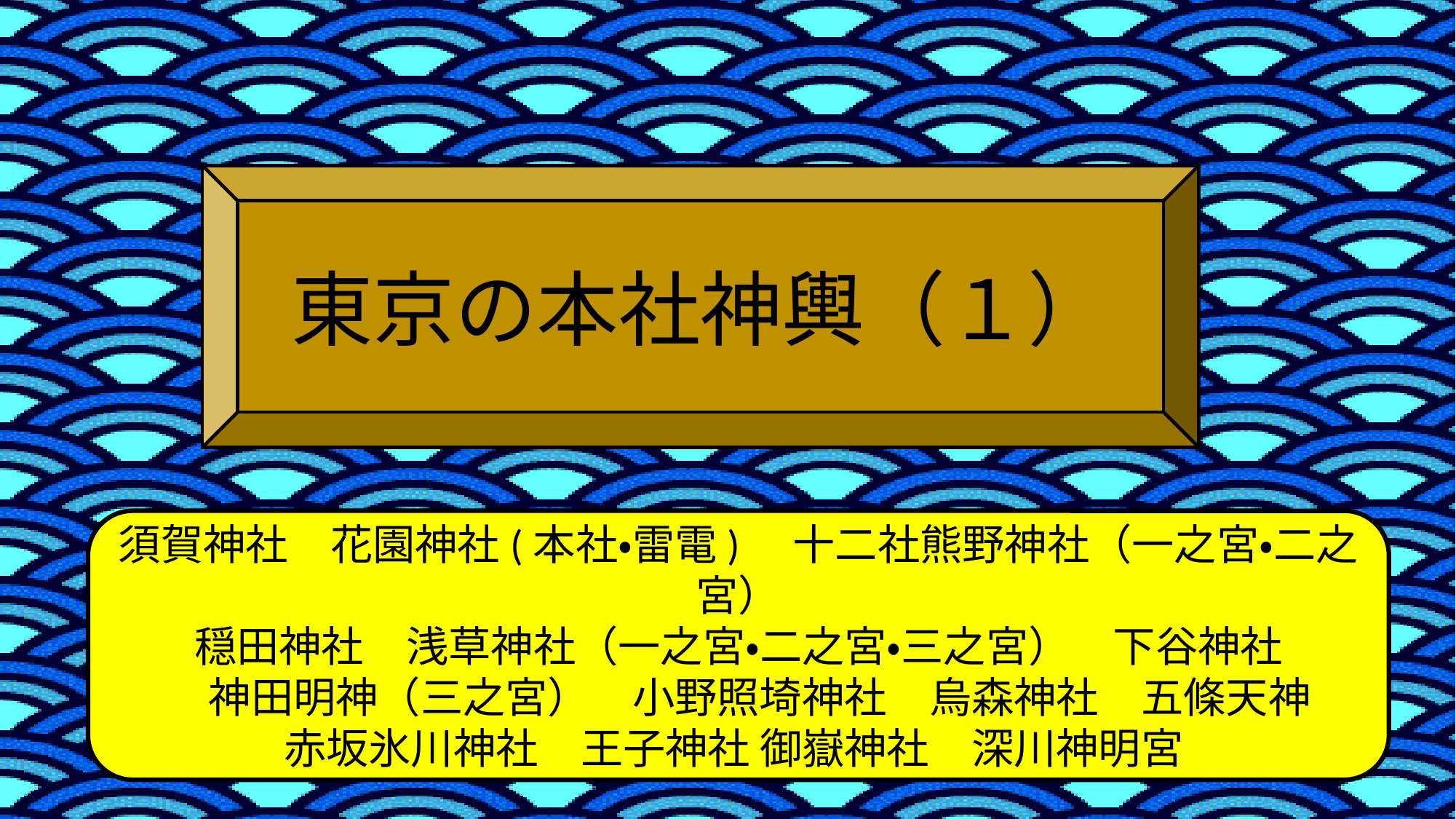

東京の本社神輿（１）
須賀神社　花園神社(本社・雷電)　十二社熊野神社（一之宮・二之宮）
穏田神社　浅草神社（一之宮・二之宮・三之宮）　下谷神社
　神田明神（三之宮）　小野照埼神社　烏森神社　五條天神
　赤坂氷川神社　王子神社 御嶽神社　深川神明宮